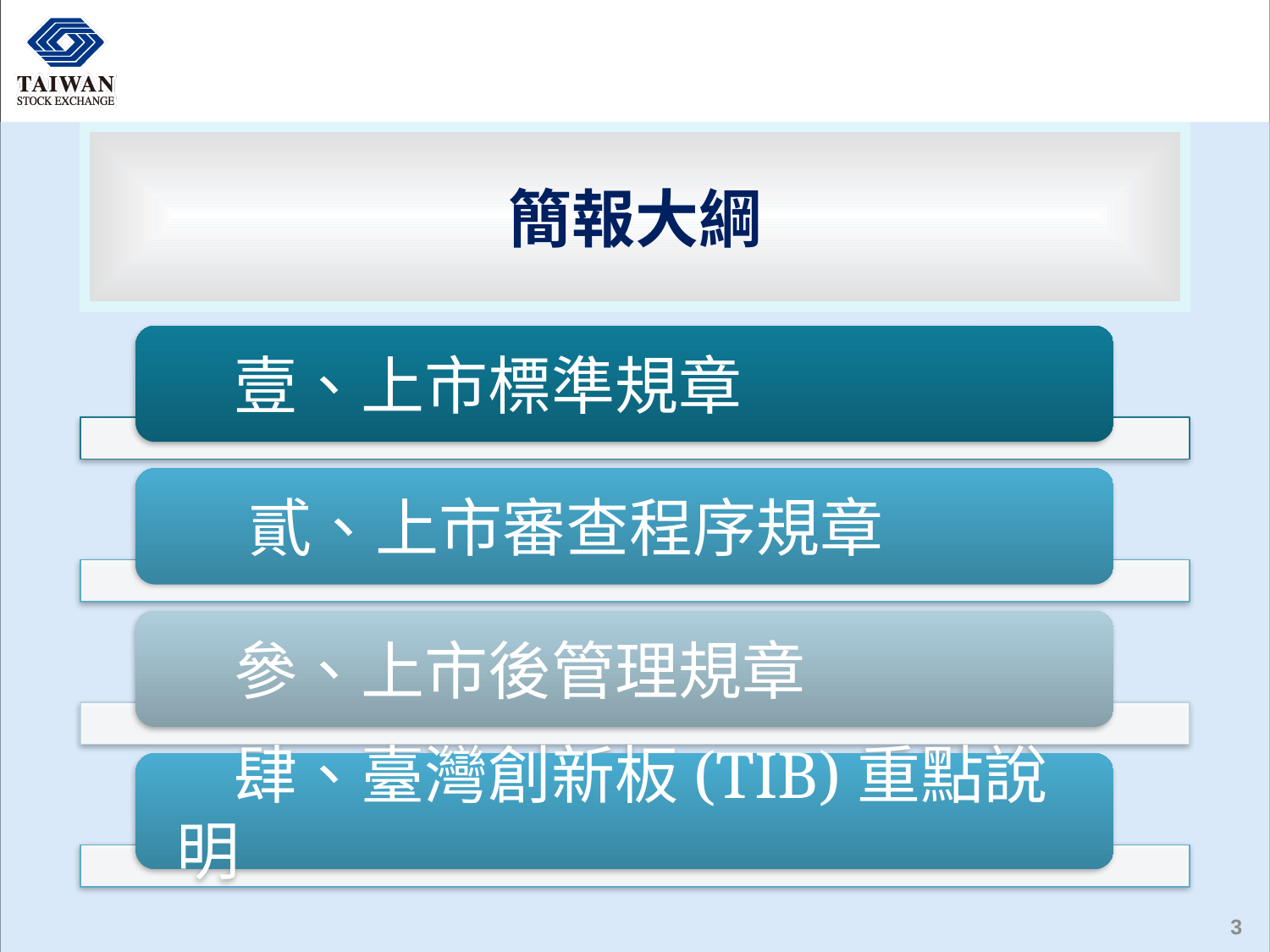

簡報大綱

     壹、上市標準規章
    貳、上市審查程序規章
     參、上市後管理規章
     肆、臺灣創新板(TIB)重點說明
3